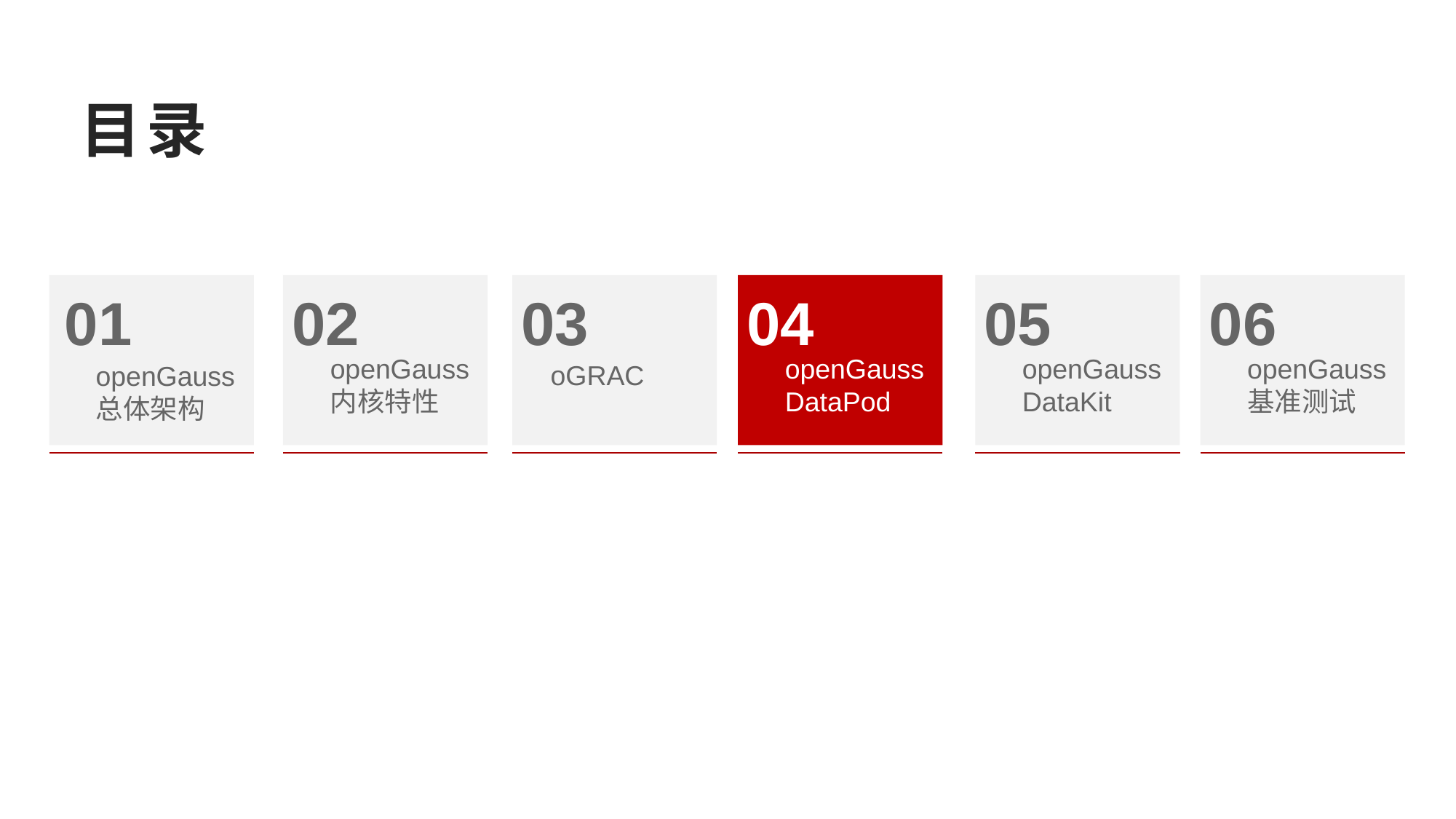

目录

01
02
03
04
05
06
openGauss 内核特性
openGauss DataPod
openGauss DataKit
openGauss基准测试
oGRAC
openGauss 总体架构